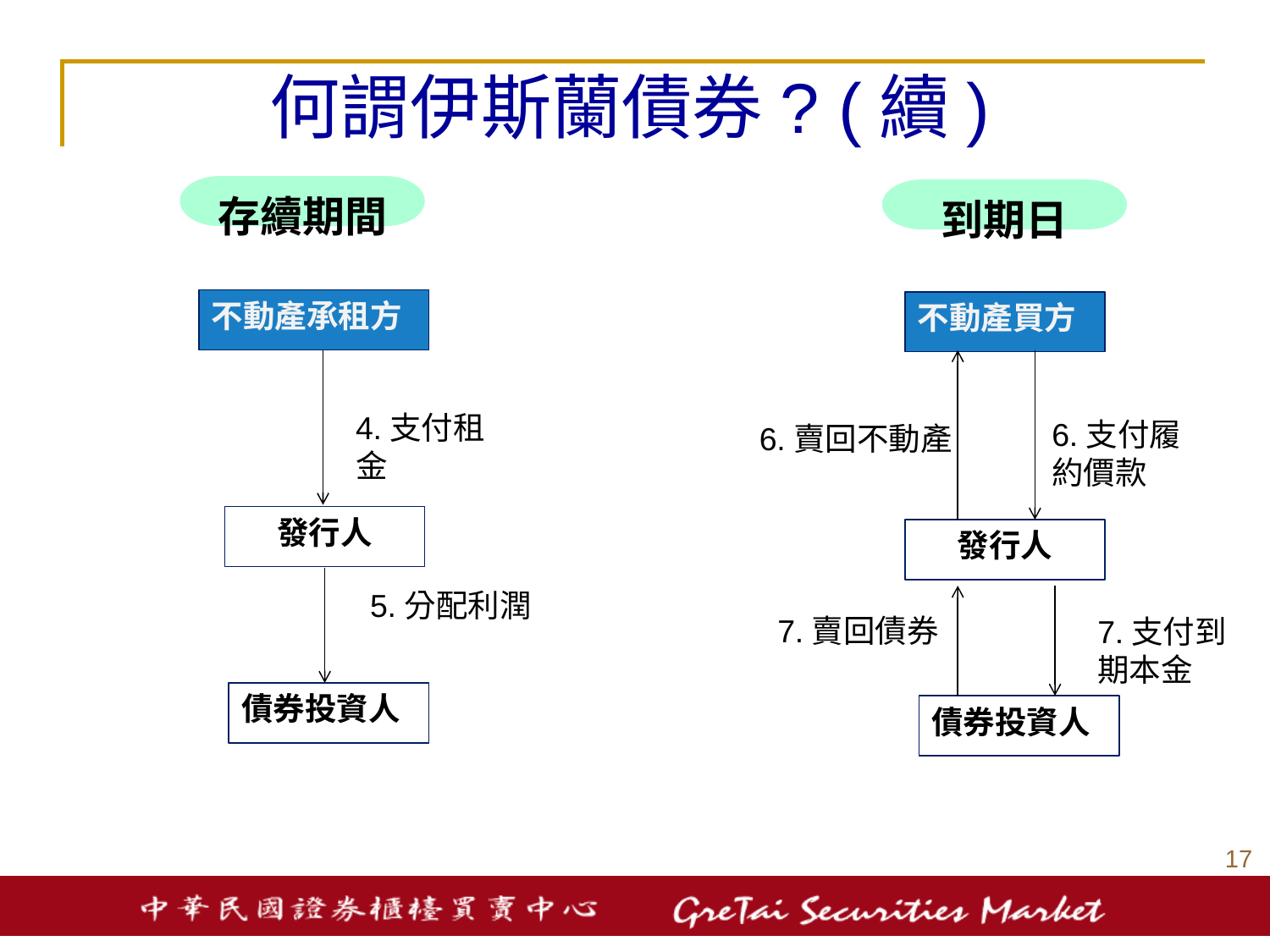

# 何謂伊斯蘭債券? (續)

存續期間
到期日
不動產承租方
不動產買方
4.支付租金
6.支付履約價款
6.賣回不動產
發行人
發行人
5.分配利潤
7.賣回債券
7.支付到期本金
債券投資人
債券投資人
17